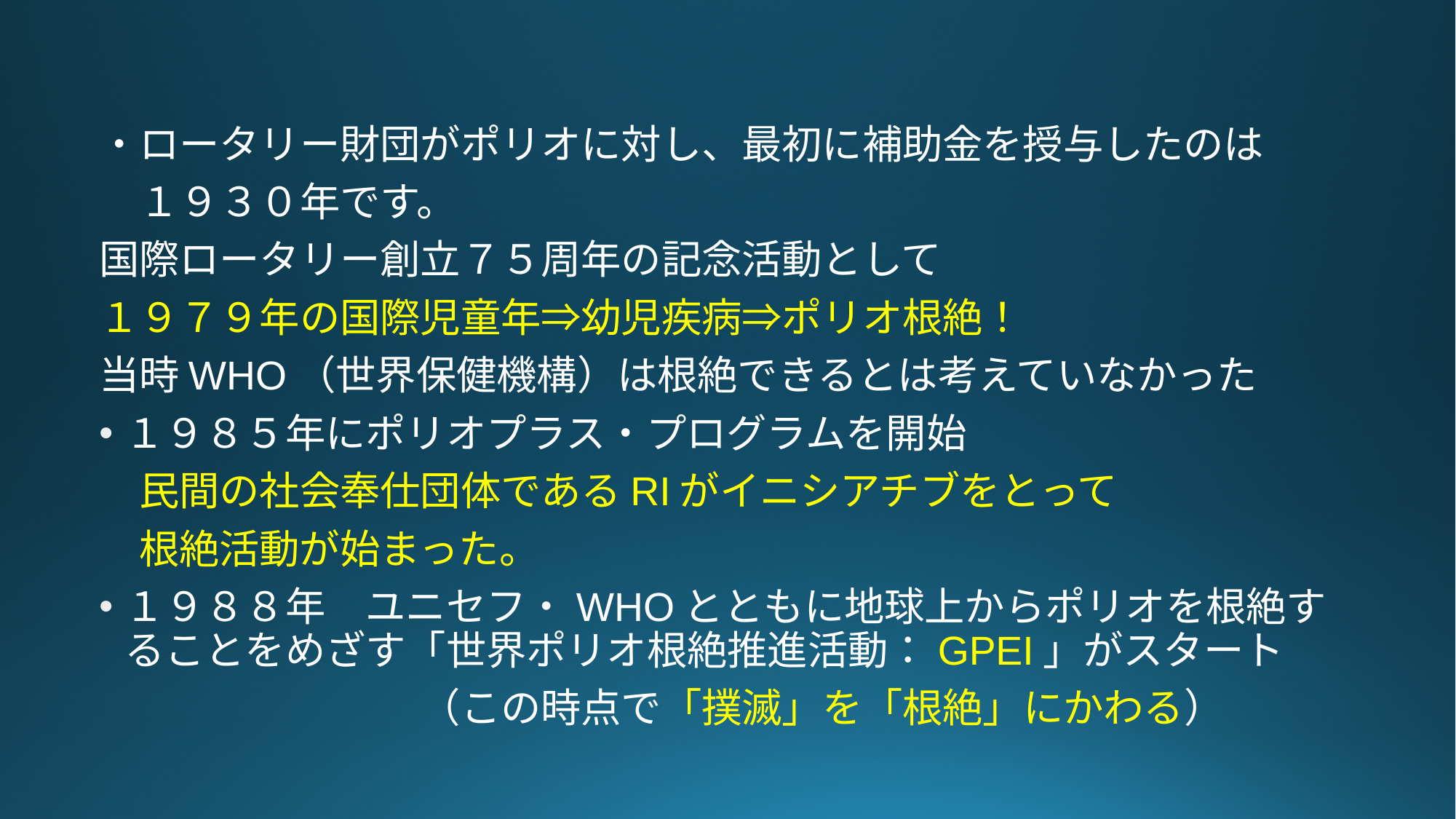

#
・ロータリー財団がポリオに対し、最初に補助金を授与したのは
　１９３０年です。
国際ロータリー創立７５周年の記念活動として
１９７９年の国際児童年⇒幼児疾病⇒ポリオ根絶！
当時WHO（世界保健機構）は根絶できるとは考えていなかった
１９８５年にポリオプラス・プログラムを開始
　民間の社会奉仕団体であるRIがイニシアチブをとって
　根絶活動が始まった。
１９８８年　ユニセフ・WHOとともに地球上からポリオを根絶することをめざす「世界ポリオ根絶推進活動：GPEI」がスタート
　　　　　　　　（この時点で「撲滅」を「根絶」にかわる）